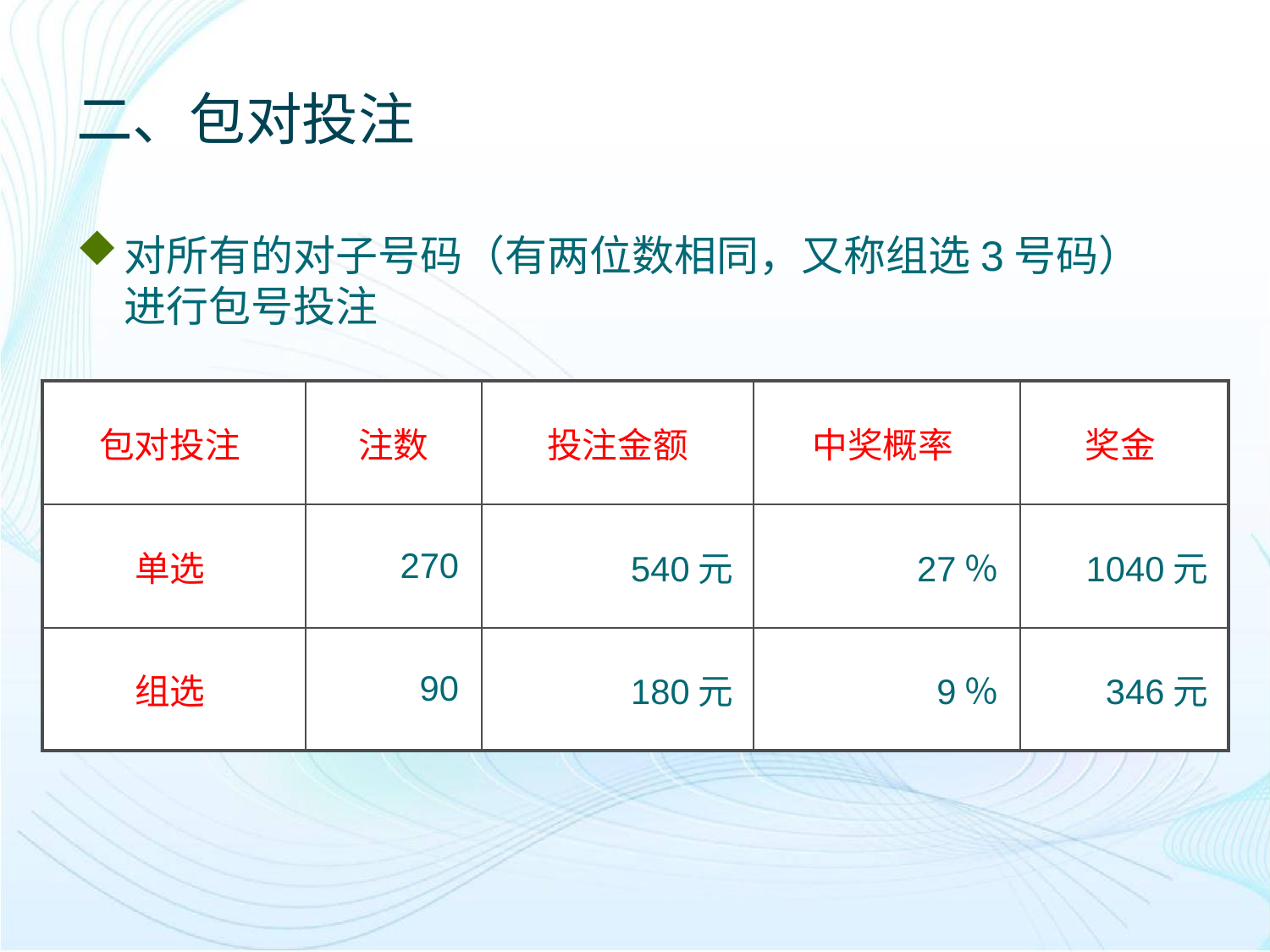

# 二、包对投注
对所有的对子号码（有两位数相同，又称组选3号码）进行包号投注

| 包对投注 | 注数 | 投注金额 | 中奖概率 | 奖金 |
| --- | --- | --- | --- | --- |
| 单选 | 270 | 540元 | 27％ | 1040元 |
| 组选 | 90 | 180元 | 9％ | 346元 |